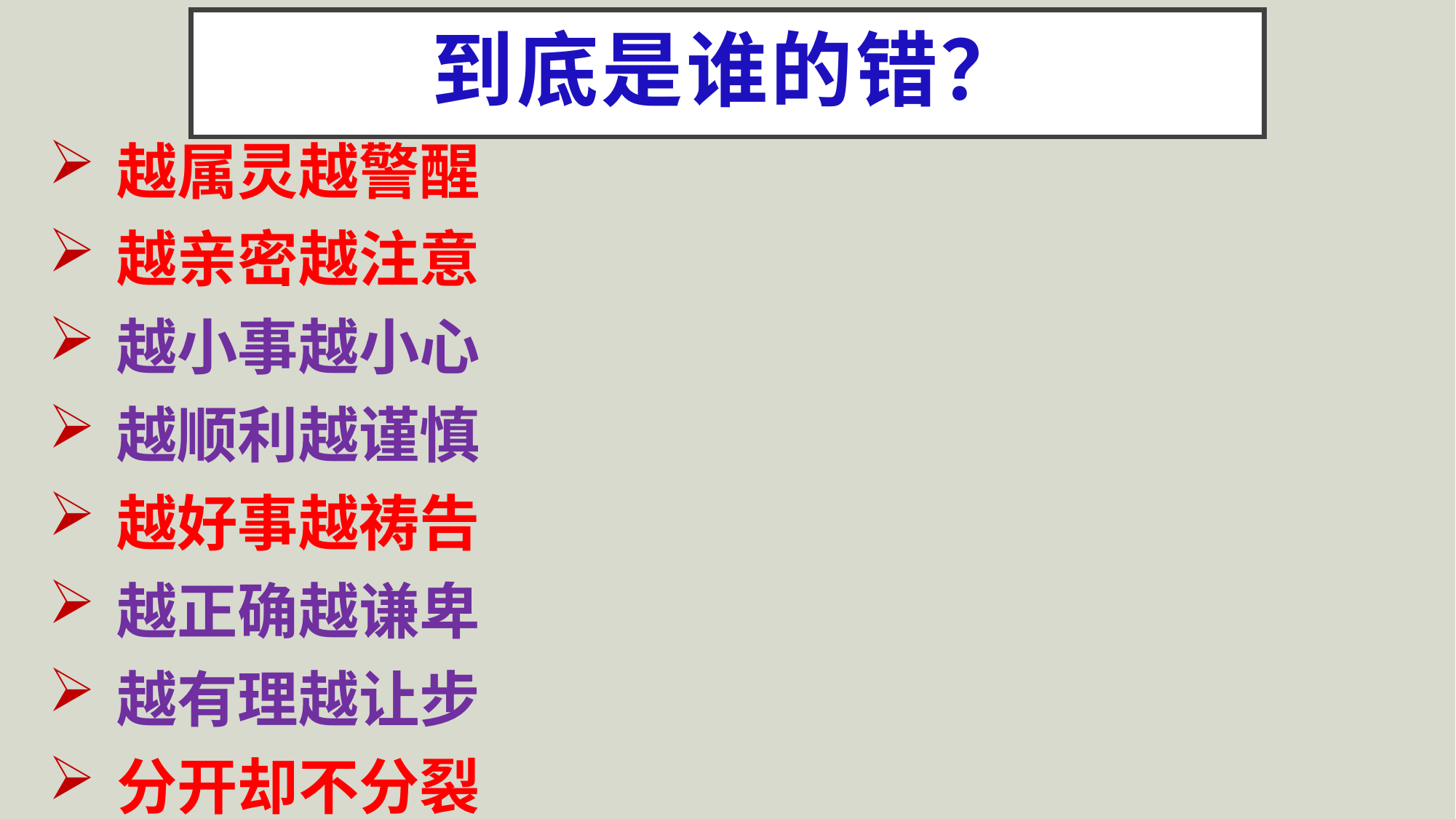

# 到底是谁的错？
越属灵越警醒
越亲密越注意
越小事越小心
越顺利越谨慎
越好事越祷告
越正确越谦卑
越有理越让步
分开却不分裂